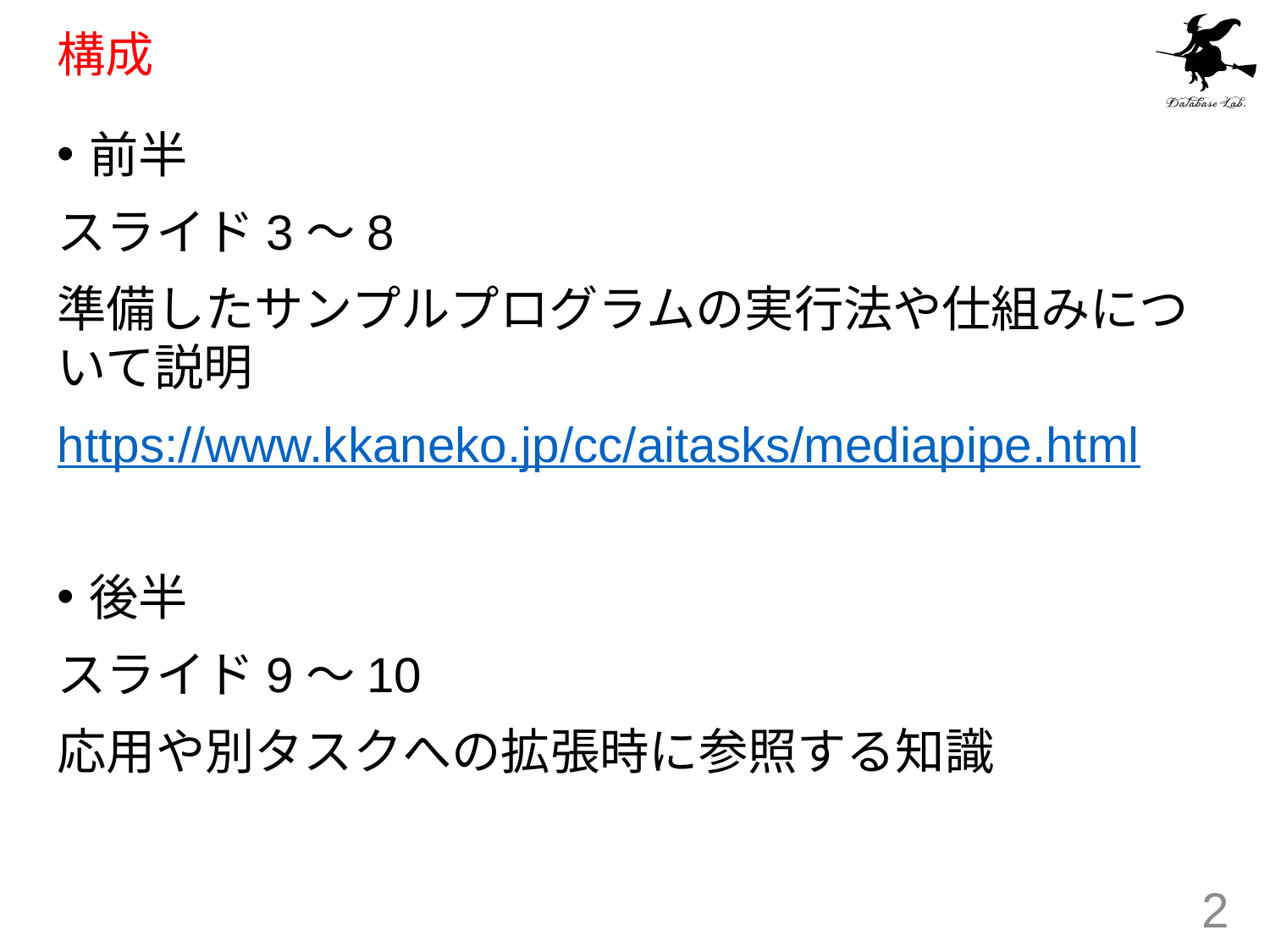

# 構成
前半
スライド3〜8
準備したサンプルプログラムの実行法や仕組みについて説明
https://www.kkaneko.jp/cc/aitasks/mediapipe.html

後半
スライド9〜10
応用や別タスクへの拡張時に参照する知識
2